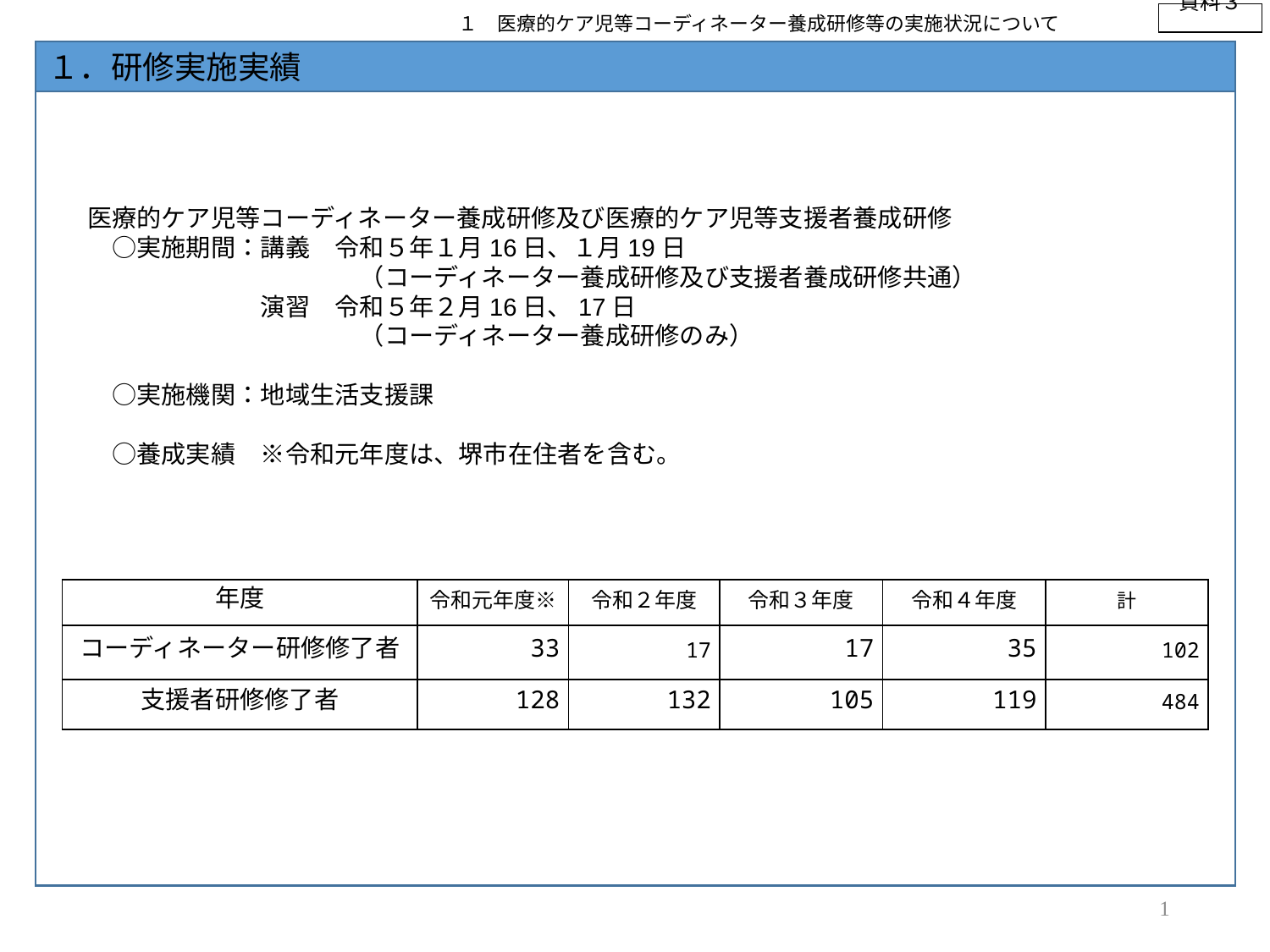

資料３
１　医療的ケア児等コーディネーター養成研修等の実施状況について
１．研修実施実績

医療的ケア児等コーディネーター養成研修及び医療的ケア児等支援者養成研修
　○実施期間：講義　令和５年１月16日、１月19日
　　　　　　　　　　　（コーディネーター養成研修及び支援者養成研修共通）
　　　　　　　演習　令和５年２月16日、17日
　　　　　　　　　　　（コーディネーター養成研修のみ）

　○実施機関：地域生活支援課

　○養成実績　※令和元年度は、堺市在住者を含む。

| 年度 | 令和元年度※ | 令和２年度 | 令和３年度 | 令和４年度 | 計 |
| --- | --- | --- | --- | --- | --- |
| コーディネーター研修修了者 | 33 | 17 | 17 | 35 | 102 |
| 支援者研修修了者 | 128 | 132 | 105 | 119 | 484 |
1